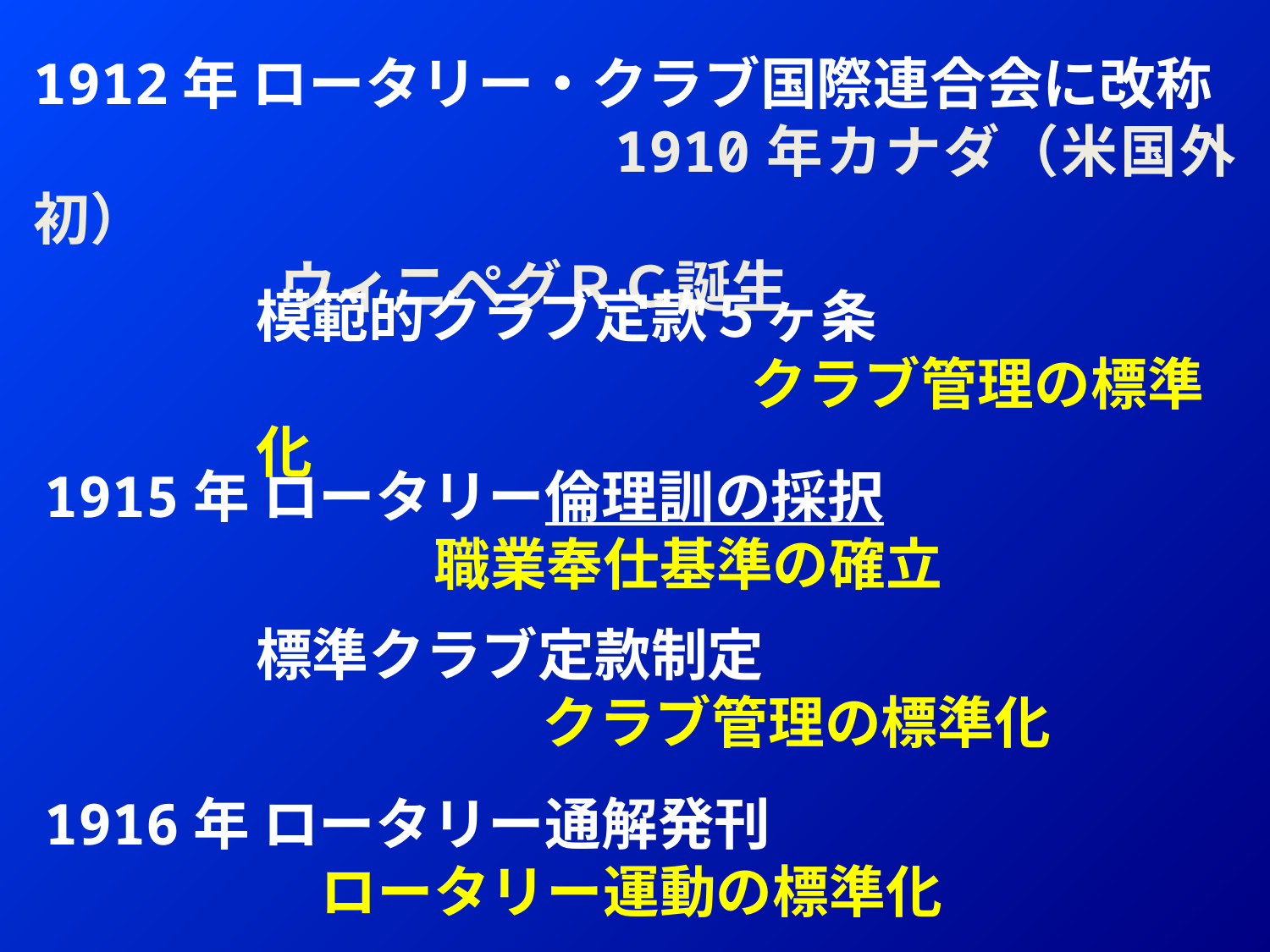

1912年 ロータリー・クラブ国際連合会に改称
                1910年カナダ（米国外初）
                  ウィニペグＲＣ誕生
模範的クラブ定款５ヶ条
               　　　　　クラブ管理の標準化
1915年 ロータリー倫理訓の採択
                　　　職業奉仕基準の確立
標準クラブ定款制定
        　　　クラブ管理の標準化
1916年 ロータリー通解発刊
                　ロータリー運動の標準化